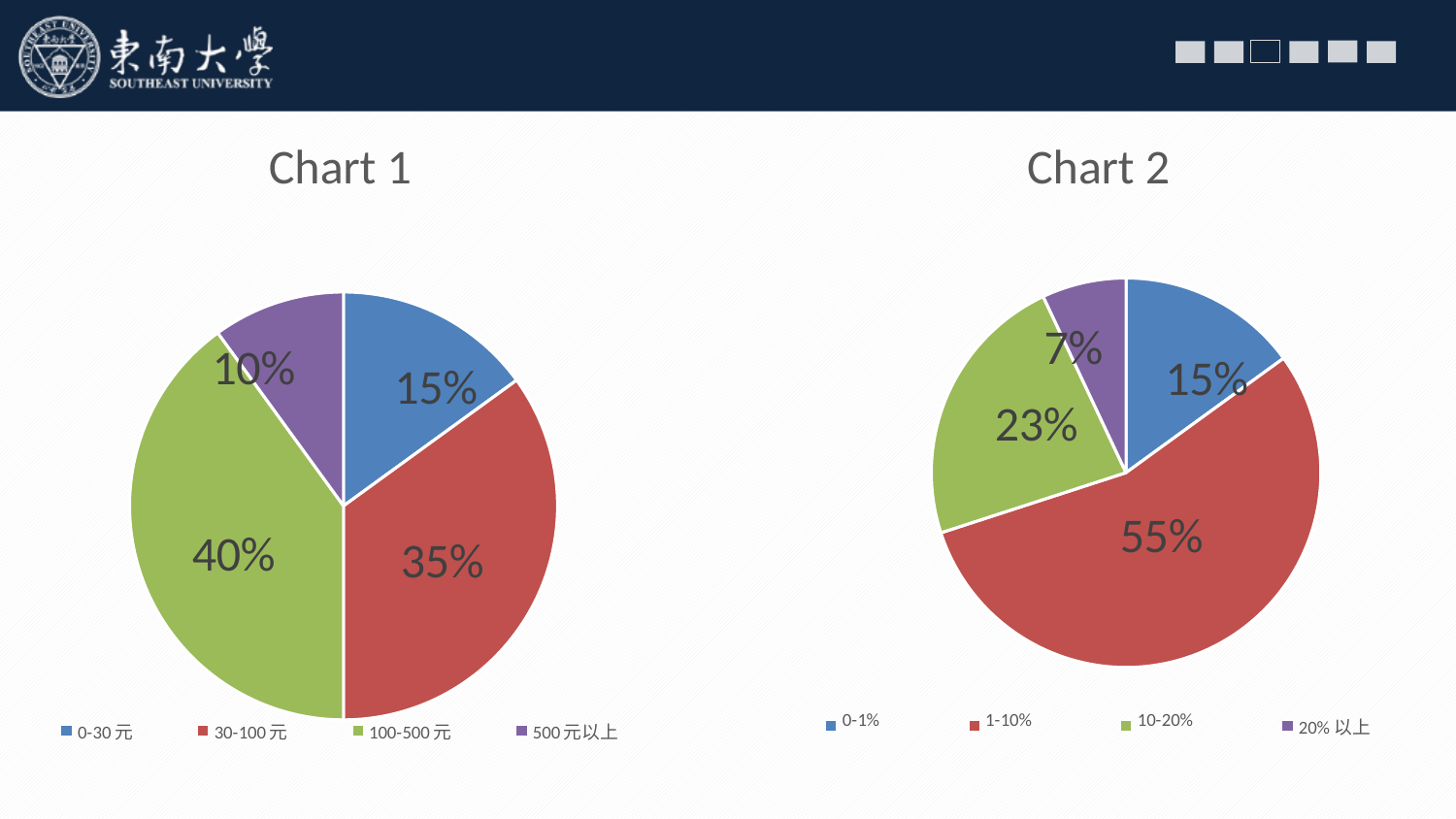

### Chart: Chart 1

| Category | 销售额 |
|---|---|
| 0-30元 | 15.0 |
| 30-100元 | 35.0 |
| 100-500元 | 40.0 |
| 500元以上 | 10.0 |

### Chart: Chart 2

| Category | Chart 2 |
|---|---|
| 0-1% | 15.0 |
| 1-10% | 55.0 |
| 10-20% | 23.0 |
| 20%以上 | 7.0 |